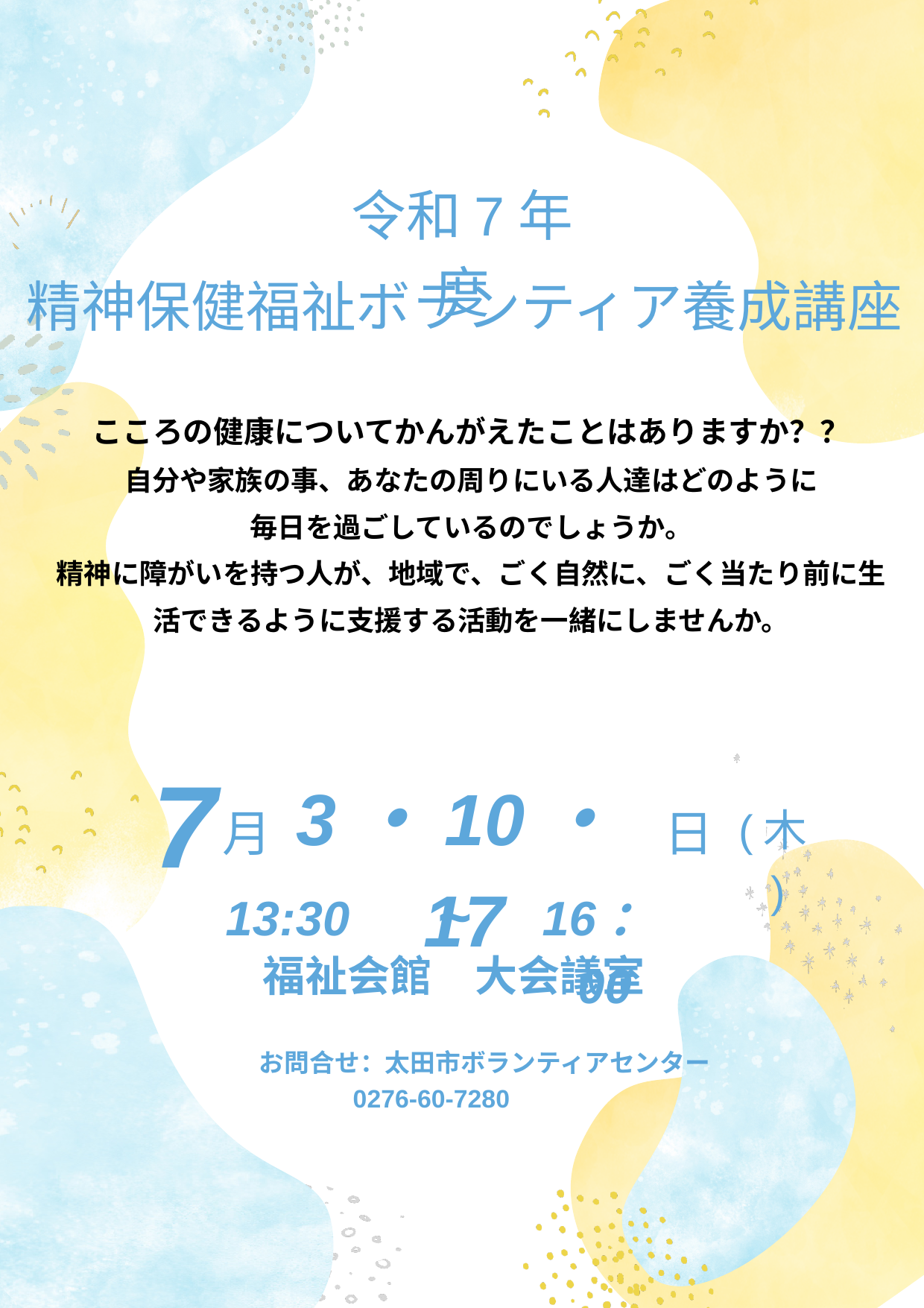

令和7年度

精神保健福祉ボランティア養成講座

こころの健康についてかんがえたことはありますか？？
自分や家族の事、あなたの周りにいる人達はどのように
毎日を過ごしているのでしょうか。
精神に障がいを持つ人が、地域で、ごく自然に、ごく当たり前に生活できるように支援する活動を一緒にしませんか。

7

3・10・17

月
日
(木)
~
13:30
16：00

福祉会館　大会議室

お問合せ：太田市ボランティアセンター
0276-60-7280